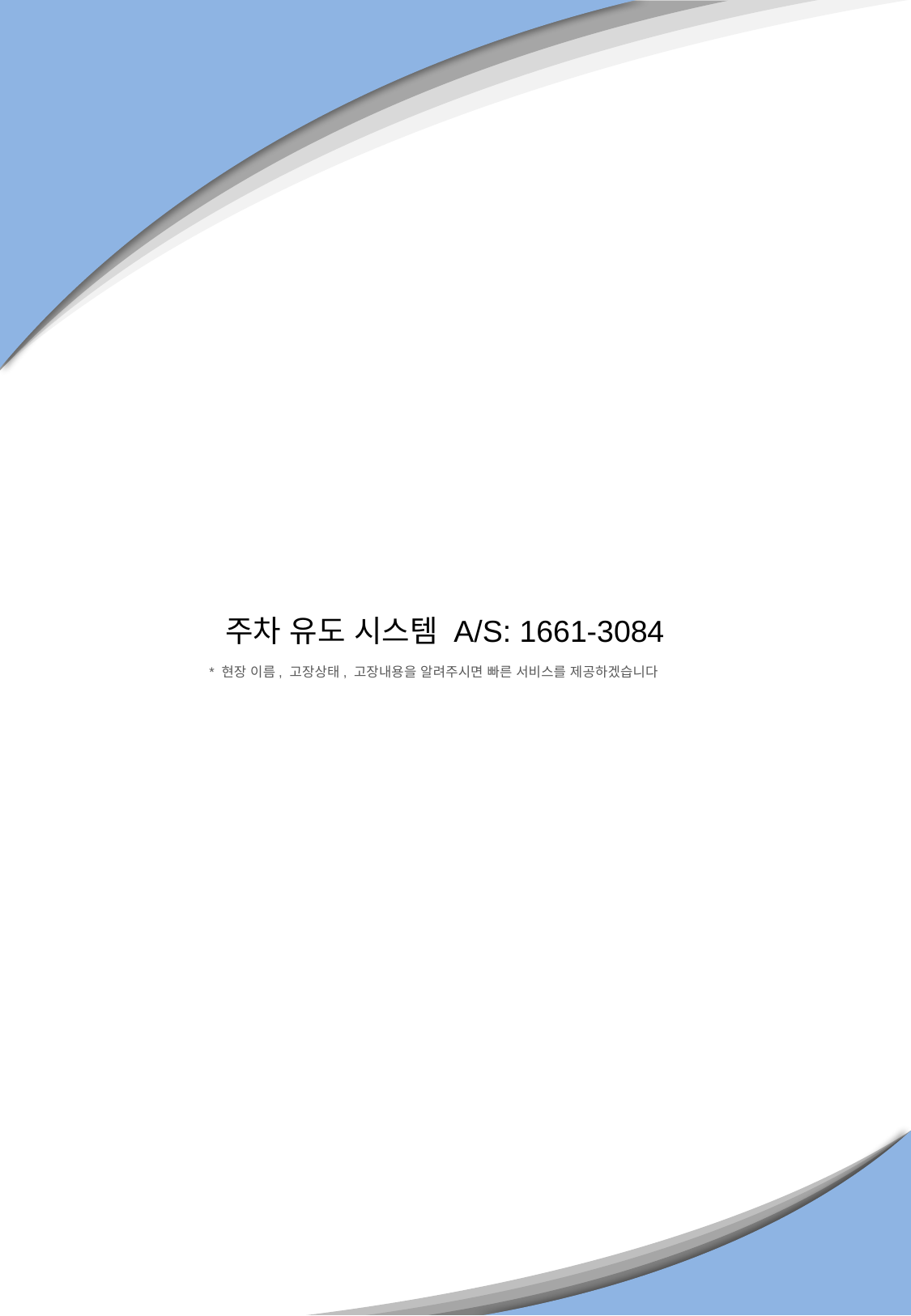

주차 유도 시스템 A/S: 1661-3084
* 현장 이름, 고장상태, 고장내용을 알려주시면 빠른 서비스를 제공하겠습니다